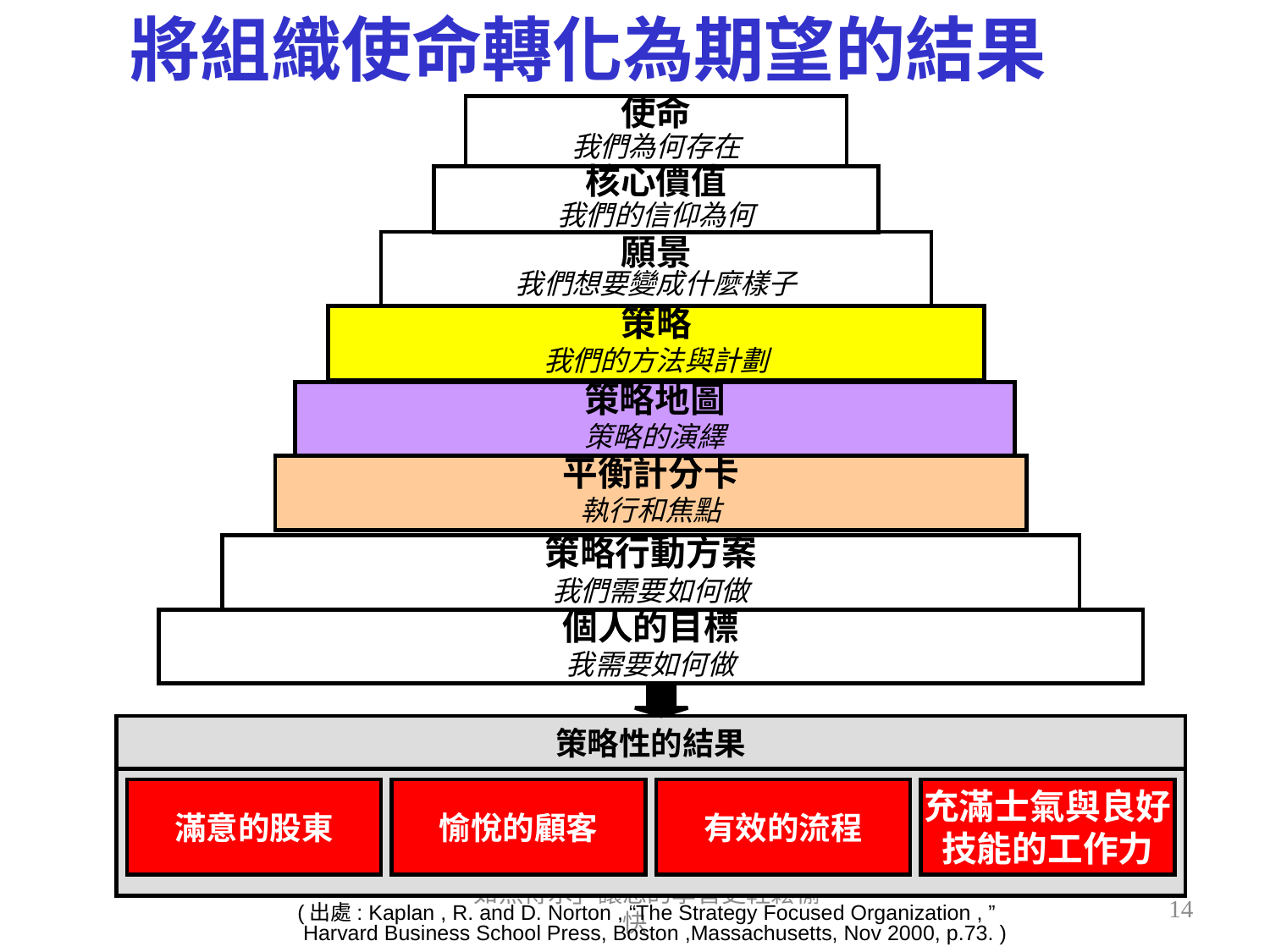

將組織使命轉化為期望的結果
使命
我們為何存在
核心價值
我們的信仰為何
願景
我們想要變成什麼樣子
策略
我們的方法與計劃
策略地圖
策略的演繹
平衡計分卡
執行和焦點
策略行動方案
我們需要如何做
個人的目標
我需要如何做

策略性的結果

滿意的股東
愉悅的顧客
有效的流程
充滿士氣與良好
技能的工作力
「如魚得水」讓您的學習更輕鬆愉快
14
(出處: Kaplan , R. and D. Norton , “The Strategy Focused Organization , ”
 Harvard Business School Press, Boston ,Massachusetts, Nov 2000, p.73. )